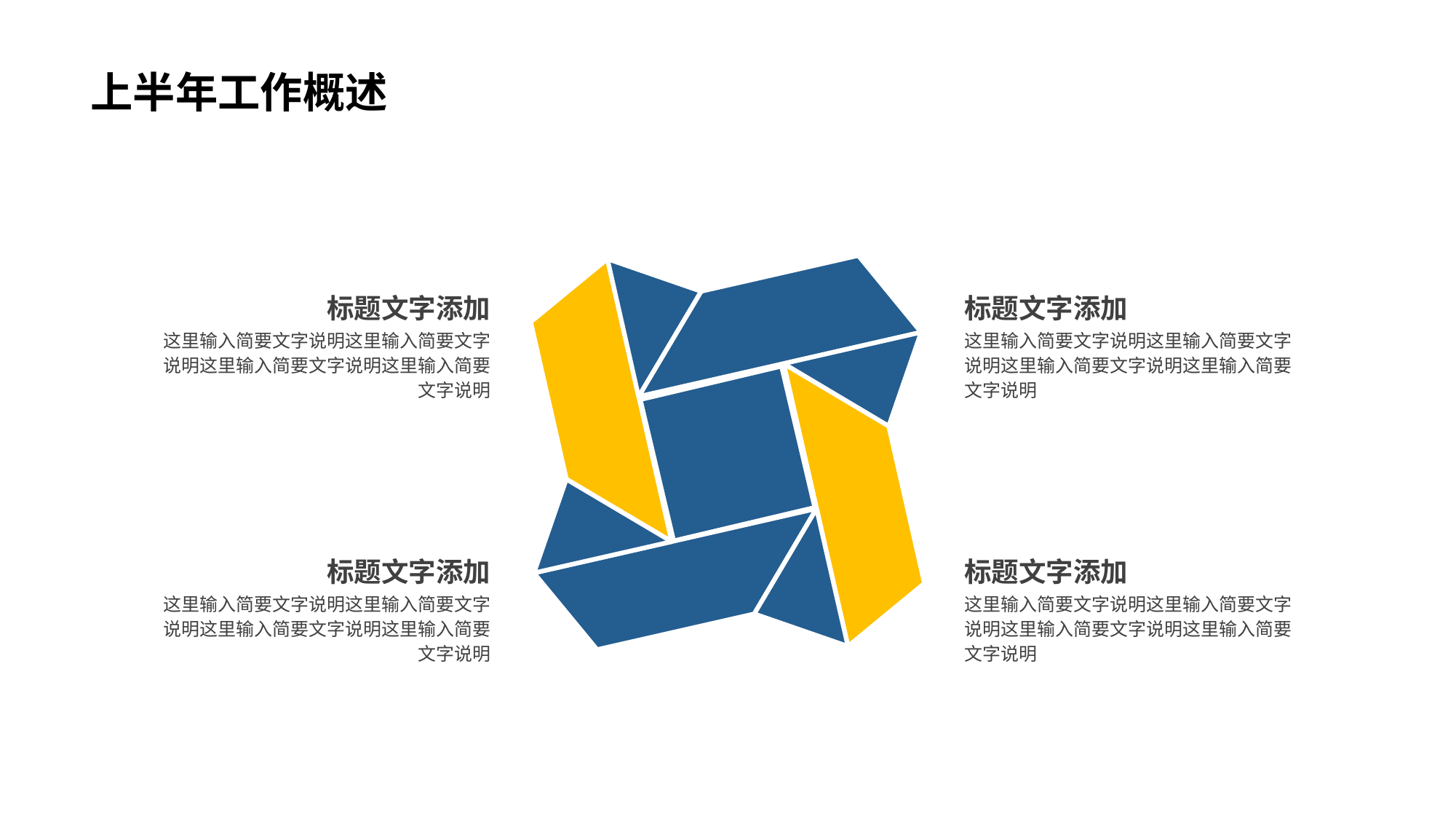

上半年工作概述

标题文字添加
这里输入简要文字说明这里输入简要文字说明这里输入简要文字说明这里输入简要文字说明
标题文字添加
这里输入简要文字说明这里输入简要文字说明这里输入简要文字说明这里输入简要文字说明
标题文字添加
这里输入简要文字说明这里输入简要文字说明这里输入简要文字说明这里输入简要文字说明
标题文字添加
这里输入简要文字说明这里输入简要文字说明这里输入简要文字说明这里输入简要文字说明